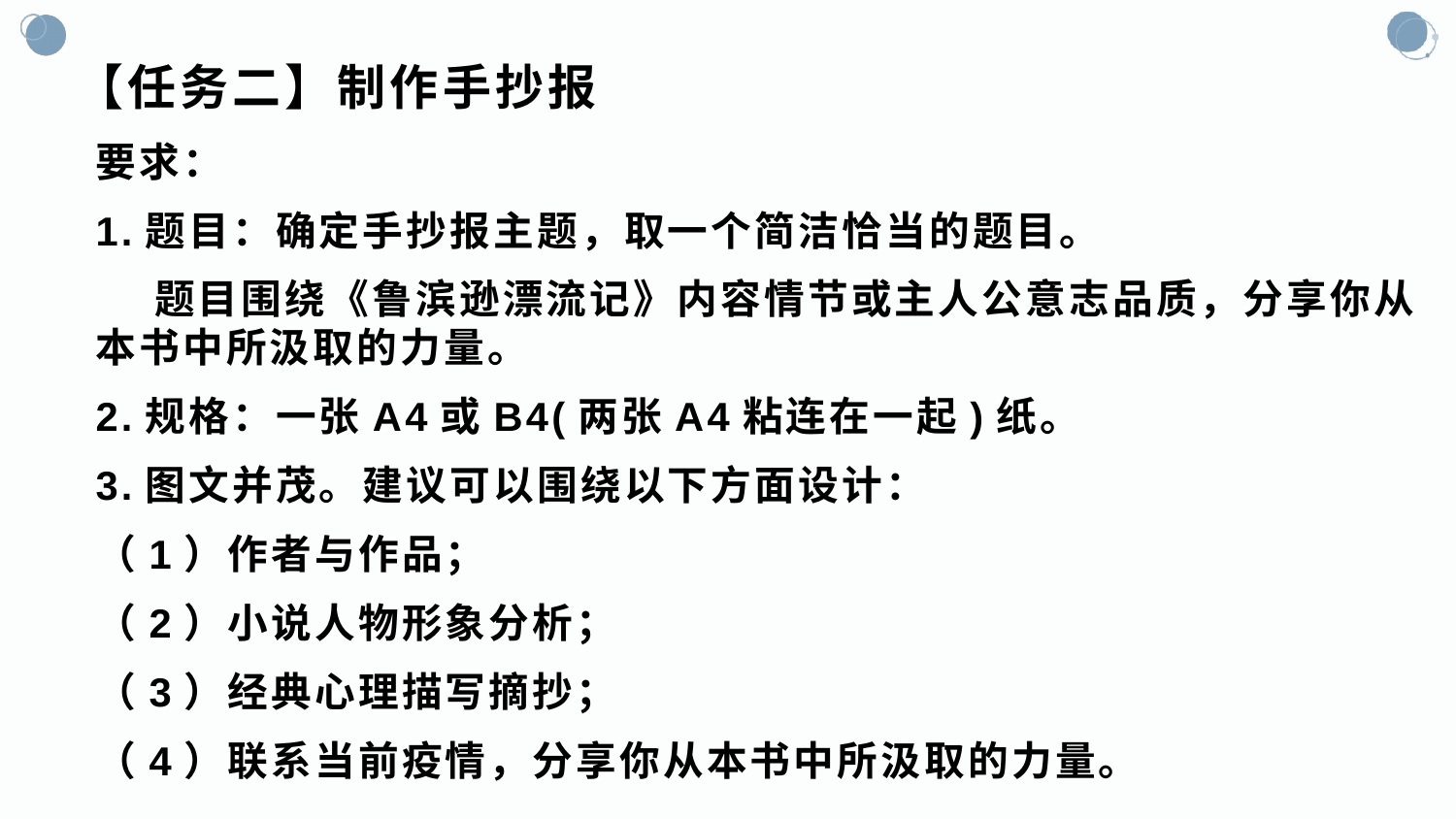

# 【任务二】制作手抄报
要求：
1.题目：确定手抄报主题，取一个简洁恰当的题目。
    题目围绕《鲁滨逊漂流记》内容情节或主人公意志品质，分享你从本书中所汲取的力量。
2.规格：一张A4或B4(两张A4粘连在一起)纸。
3.图文并茂。建议可以围绕以下方面设计：
（1）作者与作品；
（2）小说人物形象分析；
（3）经典心理描写摘抄；
（4）联系当前疫情，分享你从本书中所汲取的力量。